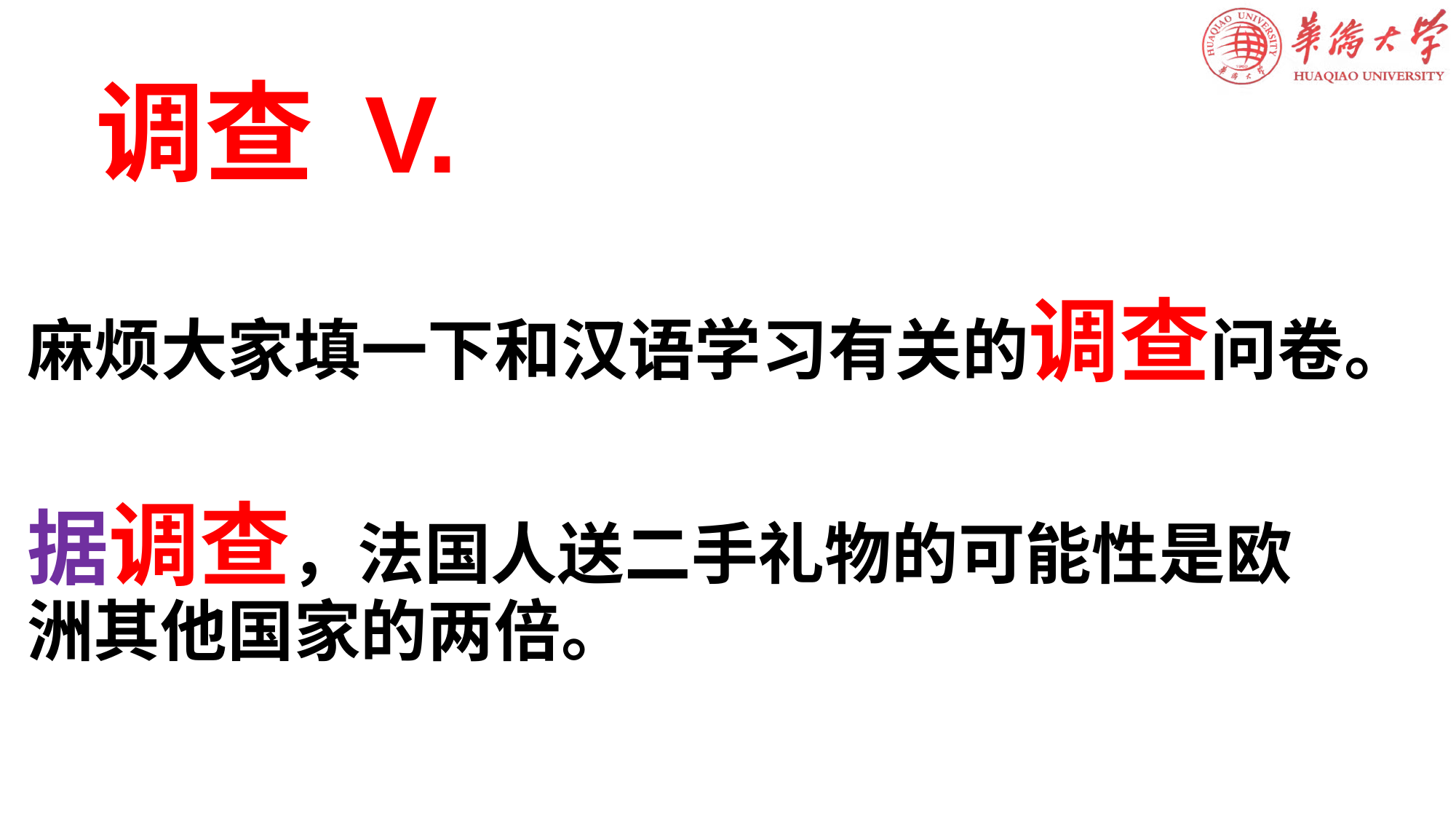

# 调查 V.
麻烦大家填一下和汉语学习有关的调查问卷。
据调查，法国人送二手礼物的可能性是欧洲其他国家的两倍。